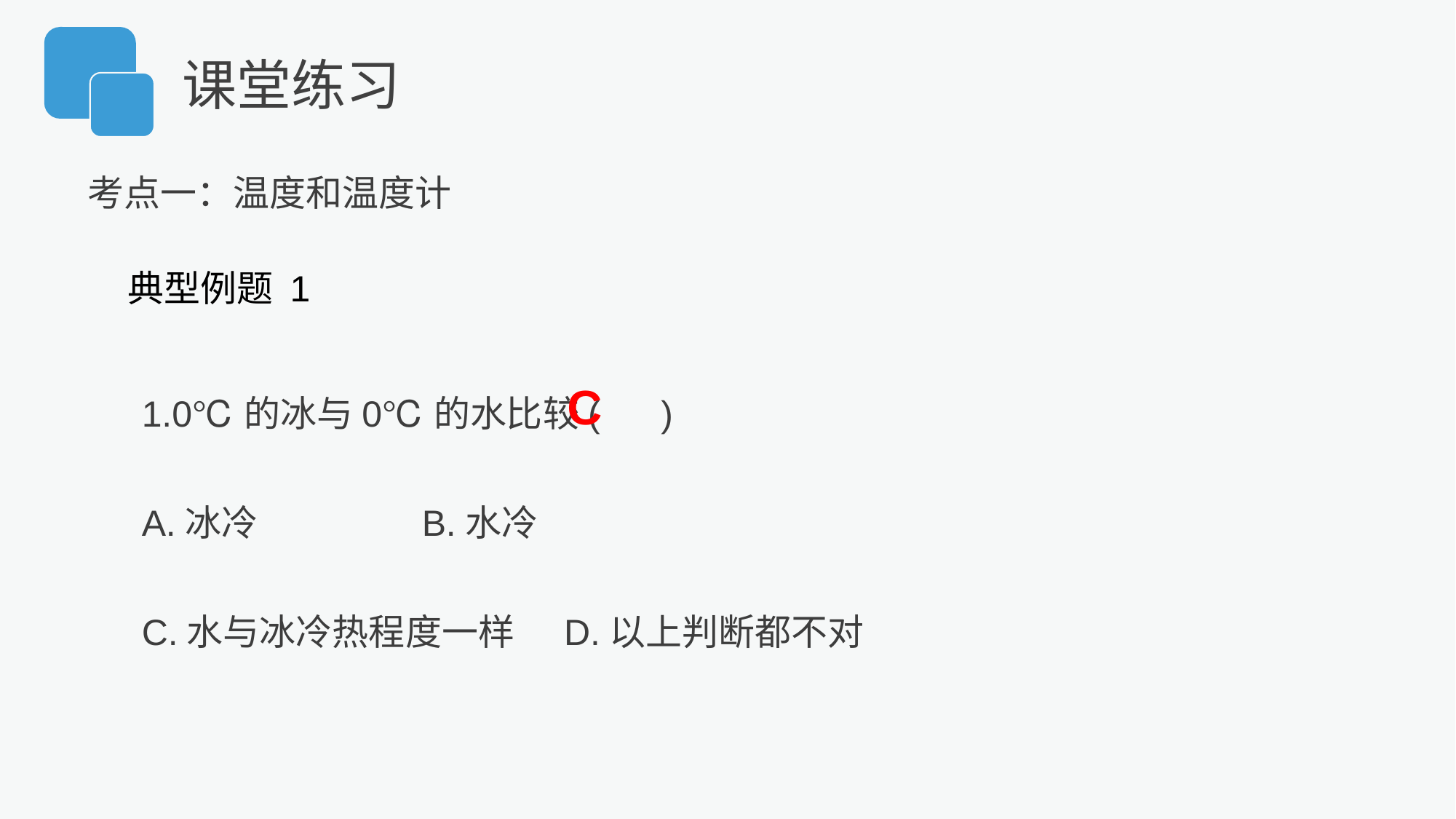

课堂练习
考点一：温度和温度计
典型例题 1
1.0℃的冰与0℃的水比较(      )
A.冰冷                   B.水冷
C.水与冰冷热程度一样     D.以上判断都不对
C